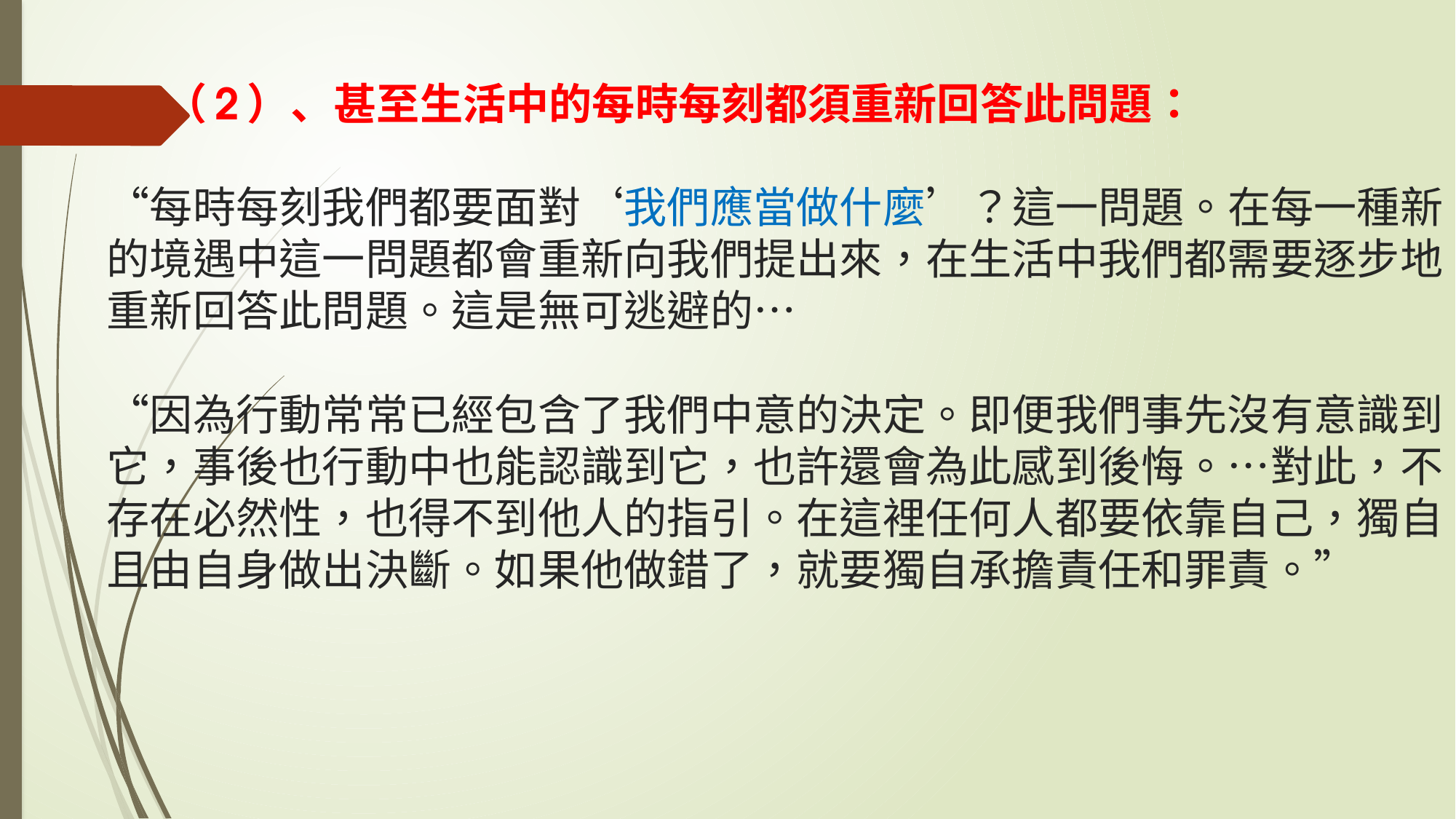

# （2）、甚至生活中的每時每刻都須重新回答此問題：   “每時每刻我們都要面對‘我們應當做什麼’？這一問題。在每一種新的境遇中這一問題都會重新向我們提出來，在生活中我們都需要逐步地重新回答此問題。這是無可逃避的… “因為行動常常已經包含了我們中意的決定。即便我們事先沒有意識到它，事後也行動中也能認識到它，也許還會為此感到後悔。…對此，不存在必然性，也得不到他人的指引。在這裡任何人都要依靠自己，獨自且由自身做出決斷。如果他做錯了，就要獨自承擔責任和罪責。”